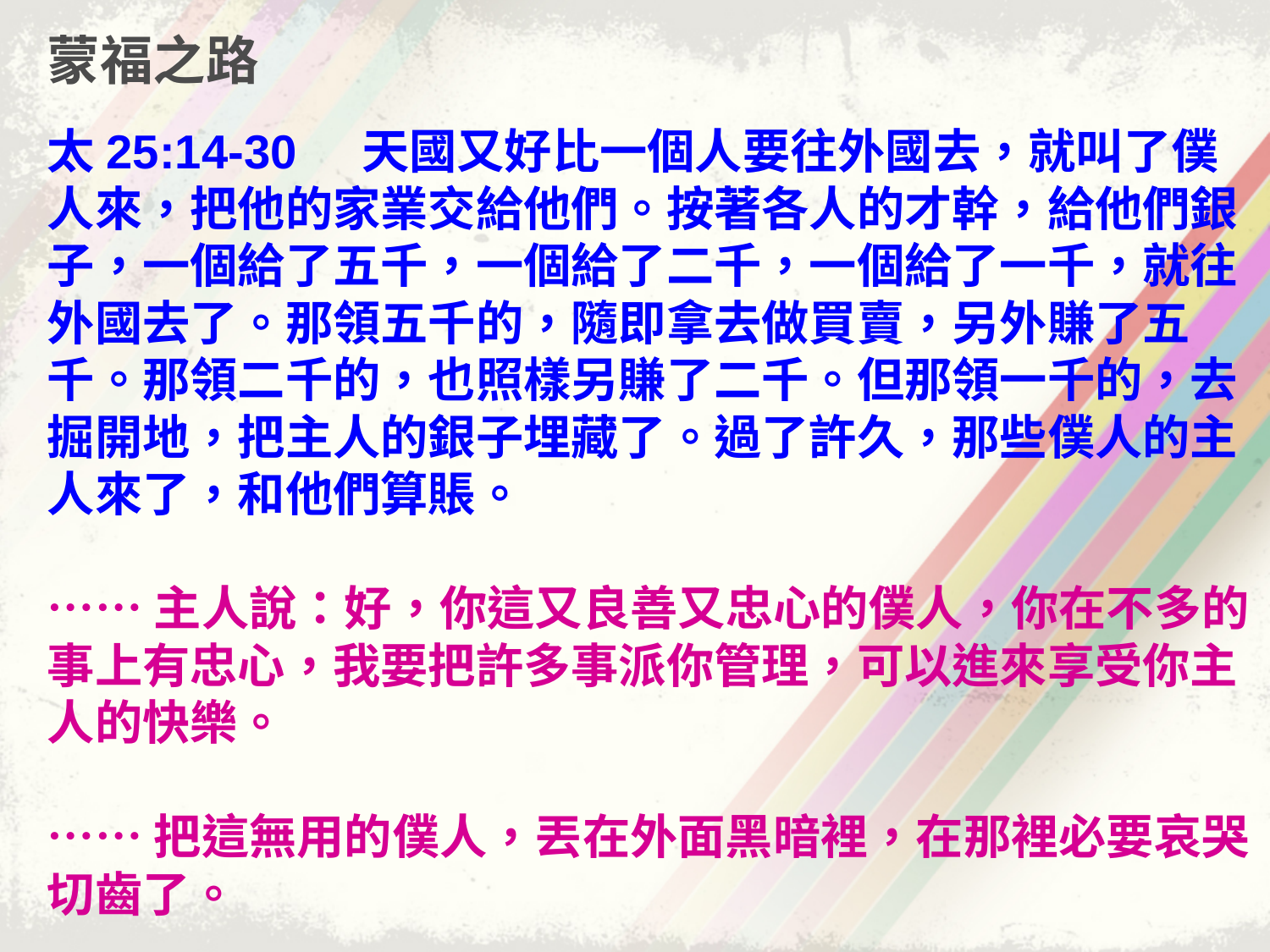

蒙福之路
太25:14-30    天國又好比一個人要往外國去，就叫了僕人來，把他的家業交給他們。按著各人的才幹，給他們銀子，一個給了五千，一個給了二千，一個給了一千，就往外國去了。那領五千的，隨即拿去做買賣，另外賺了五千。那領二千的，也照樣另賺了二千。但那領一千的，去掘開地，把主人的銀子埋藏了。過了許久，那些僕人的主人來了，和他們算賬。

……主人說：好，你這又良善又忠心的僕人，你在不多的事上有忠心，我要把許多事派你管理，可以進來享受你主人的快樂。

……把這無用的僕人，丟在外面黑暗裡，在那裡必要哀哭切齒了。